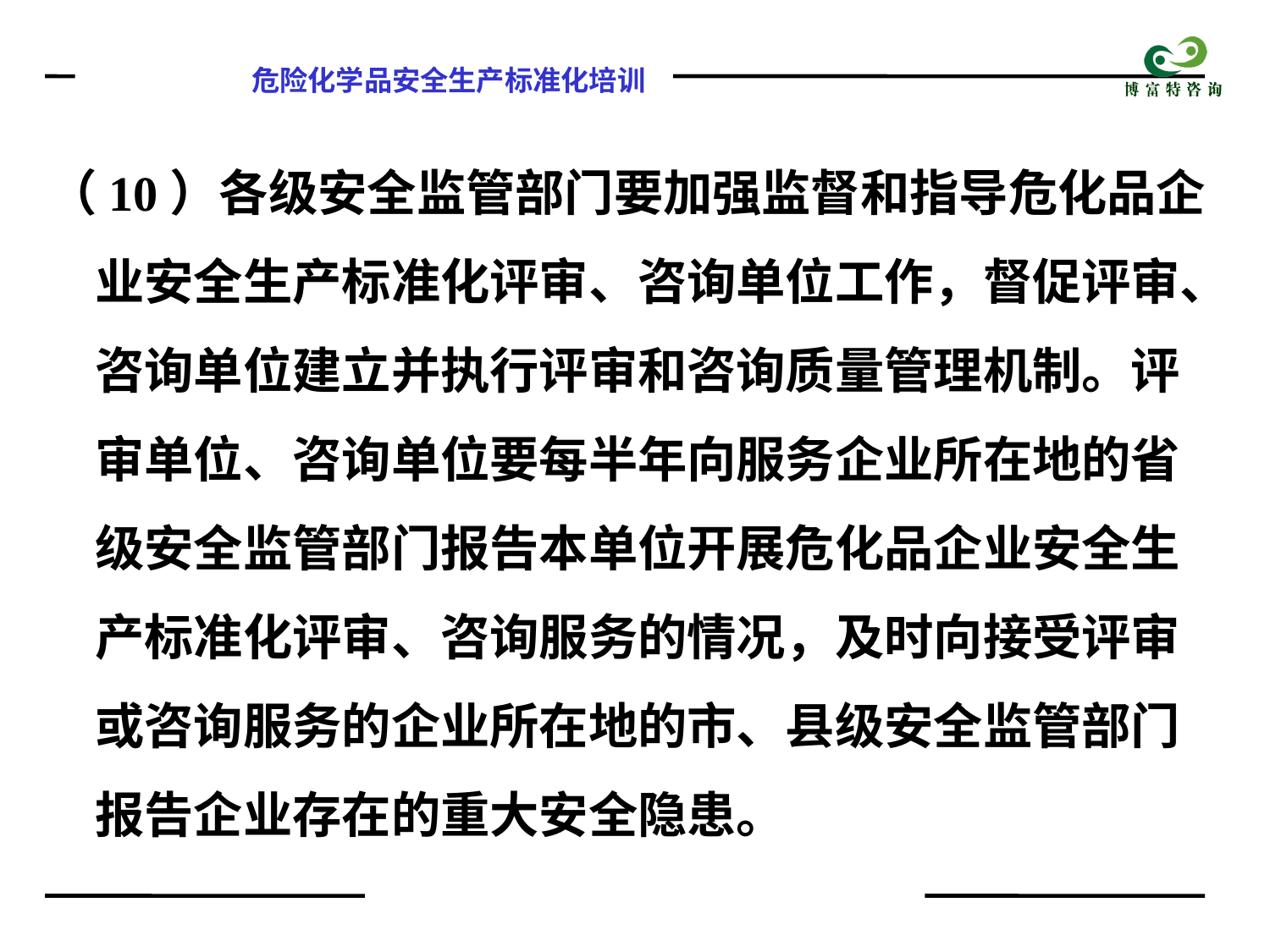

（10）各级安全监管部门要加强监督和指导危化品企业安全生产标准化评审、咨询单位工作，督促评审、咨询单位建立并执行评审和咨询质量管理机制。评审单位、咨询单位要每半年向服务企业所在地的省级安全监管部门报告本单位开展危化品企业安全生产标准化评审、咨询服务的情况，及时向接受评审或咨询服务的企业所在地的市、县级安全监管部门报告企业存在的重大安全隐患。